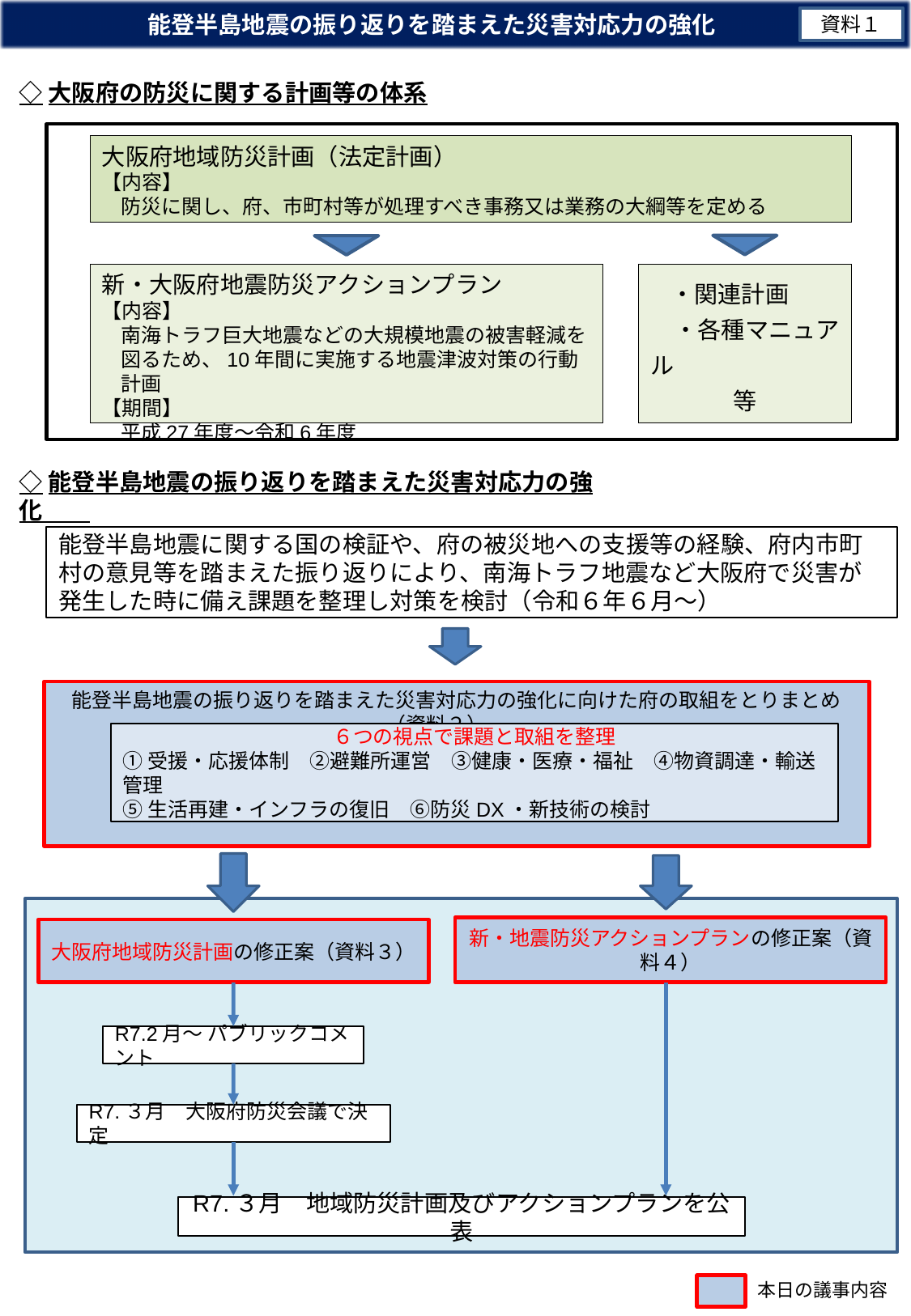

能登半島地震の振り返りを踏まえた災害対応力の強化
資料１
◇大阪府の防災に関する計画等の体系

大阪府地域防災計画（法定計画）
【内容】
防災に関し、府、市町村等が処理すべき事務又は業務の大綱等を定める

新・大阪府地震防災アクションプラン
【内容】
南海トラフ巨大地震などの大規模地震の被害軽減を図るため、10年間に実施する地震津波対策の行動計画
【期間】
平成27年度～令和6年度
　・関連計画
　・各種マニュアル
等
◇能登半島地震の振り返りを踏まえた災害対応力の強化
能登半島地震に関する国の検証や、府の被災地への支援等の経験、府内市町村の意見等を踏まえた振り返りにより、南海トラフ地震など大阪府で災害が発生した時に備え課題を整理し対策を検討（令和６年６月～）

能登半島地震の振り返りを踏まえた災害対応力の強化に向けた府の取組をとりまとめ（資料２）
６つの視点で課題と取組を整理
①受援・応援体制　②避難所運営　③健康・医療・福祉　④物資調達・輸送管理
⑤生活再建・インフラの復旧　⑥防災DX・新技術の検討

新・地震防災アクションプランの修正案（資料４）
大阪府地域防災計画の修正案（資料３）
R7.2月～ パブリックコメント
R7.３月　大阪府防災会議で決定
R7.３月　地域防災計画及びアクションプランを公表
本日の議事内容